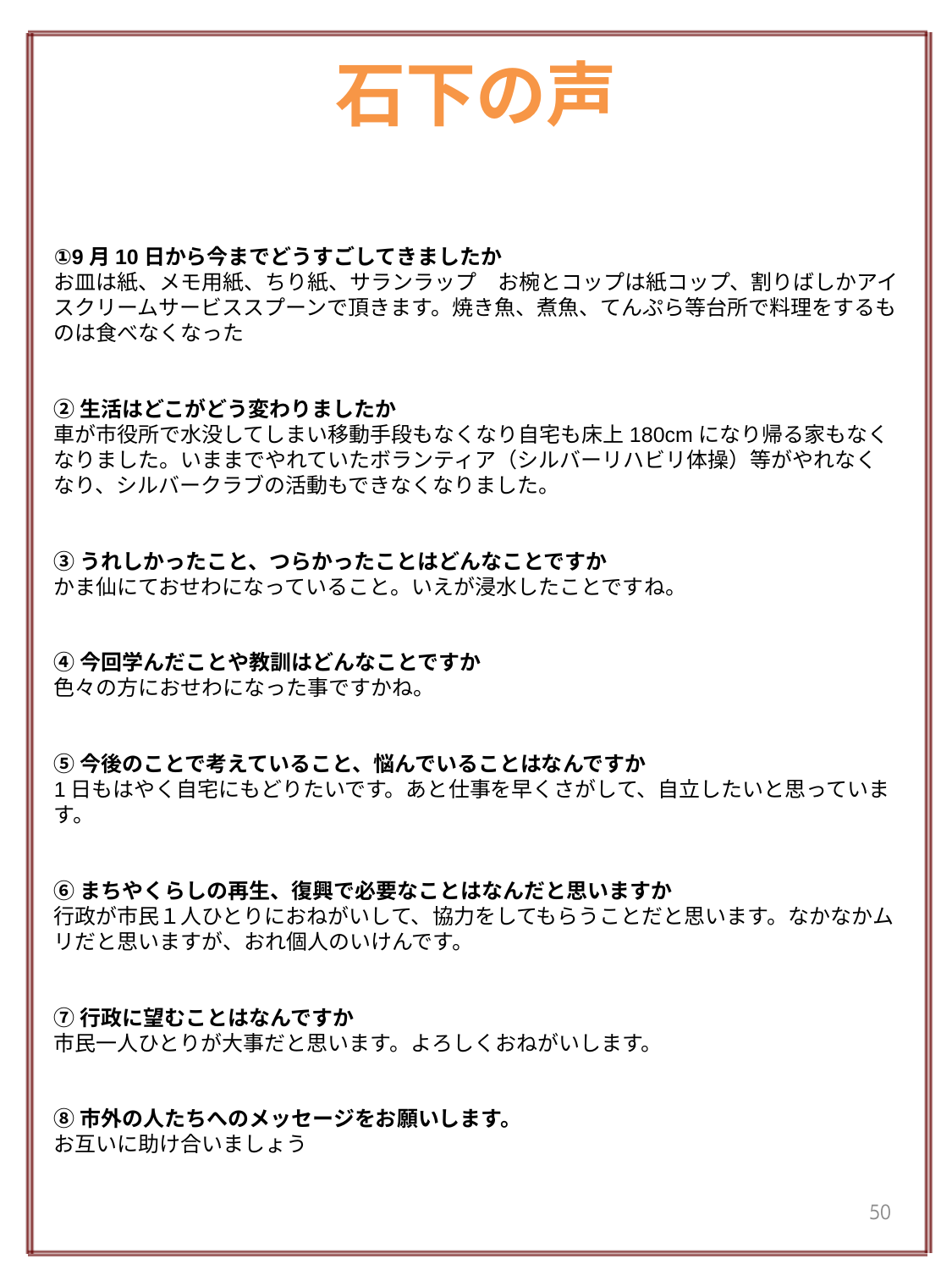

# 石下の声
①9月10日から今までどうすごしてきましたか
お皿は紙、メモ用紙、ちり紙、サランラップ　お椀とコップは紙コップ、割りばしかアイスクリームサービススプーンで頂きます。焼き魚、煮魚、てんぷら等台所で料理をするものは食べなくなった

②生活はどこがどう変わりましたか
車が市役所で水没してしまい移動手段もなくなり自宅も床上180cmになり帰る家もなくなりました。いままでやれていたボランティア（シルバーリハビリ体操）等がやれなくなり、シルバークラブの活動もできなくなりました。

③うれしかったこと、つらかったことはどんなことですか
かま仙にておせわになっていること。いえが浸水したことですね。

④今回学んだことや教訓はどんなことですか
色々の方におせわになった事ですかね。

⑤今後のことで考えていること、悩んでいることはなんですか
1日もはやく自宅にもどりたいです。あと仕事を早くさがして、自立したいと思っています。

⑥まちやくらしの再生、復興で必要なことはなんだと思いますか
行政が市民１人ひとりにおねがいして、協力をしてもらうことだと思います。なかなかムリだと思いますが、おれ個人のいけんです。

⑦行政に望むことはなんですか
市民一人ひとりが大事だと思います。よろしくおねがいします。

⑧市外の人たちへのメッセージをお願いします。
お互いに助け合いましょう
50